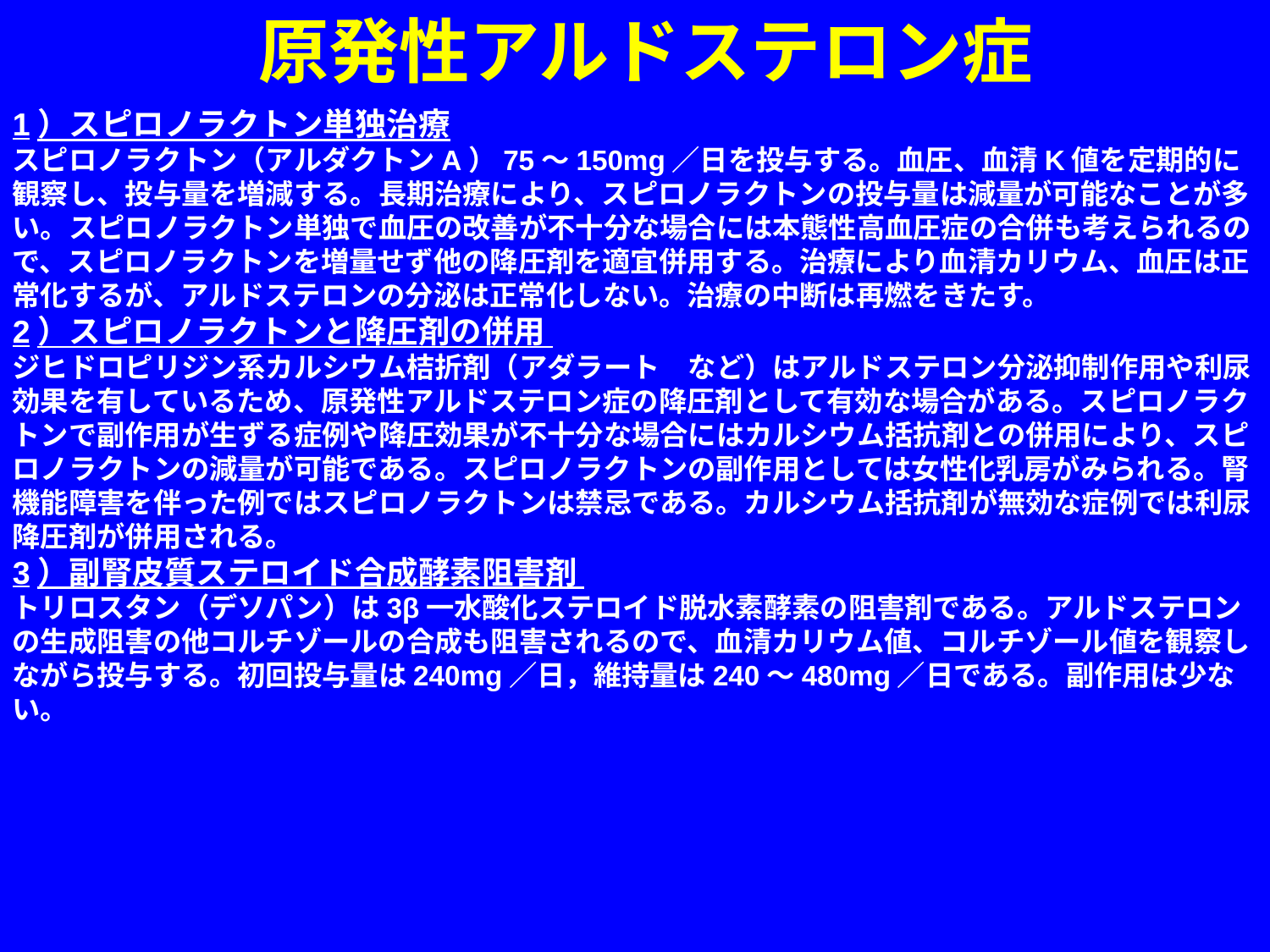

原発性アルドステロン症
1）スピロノラクトン単独治療
スピロノラクトン（アルダクトンA）75～150mg／日を投与する。血圧、血清K値を定期的に観察し、投与量を増減する。長期治療により、スピロノラクトンの投与量は減量が可能なことが多い。スピロノラクトン単独で血圧の改善が不十分な場合には本態性高血圧症の合併も考えられるので、スピロノラクトンを増量せず他の降圧剤を適宜併用する。治療により血清カリウム、血圧は正常化するが、アルドステロンの分泌は正常化しない。治療の中断は再燃をきたす。
2）スピロノラクトンと降圧剤の併用
ジヒドロピリジン系カルシウム桔折剤（アダラート　など）はアルドステロン分泌抑制作用や利尿効果を有しているため、原発性アルドステロン症の降圧剤として有効な場合がある。スピロノラクトンで副作用が生ずる症例や降圧効果が不十分な場合にはカルシウム括抗剤との併用により、スピロノラクトンの減量が可能である。スピロノラクトンの副作用としては女性化乳房がみられる。腎機能障害を伴った例ではスピロノラクトンは禁忌である。カルシウム括抗剤が無効な症例では利尿降圧剤が併用される。
3）副腎皮質ステロイド合成酵素阻害剤
トリロスタン（デソパン）は3β一水酸化ステロイド脱水素酵素の阻害剤である。アルドステロンの生成阻害の他コルチゾールの合成も阻害されるので、血清カリウム値、コルチゾール値を観察しながら投与する。初回投与量は240mg／日，維持量は240～480mg／日である。副作用は少ない。